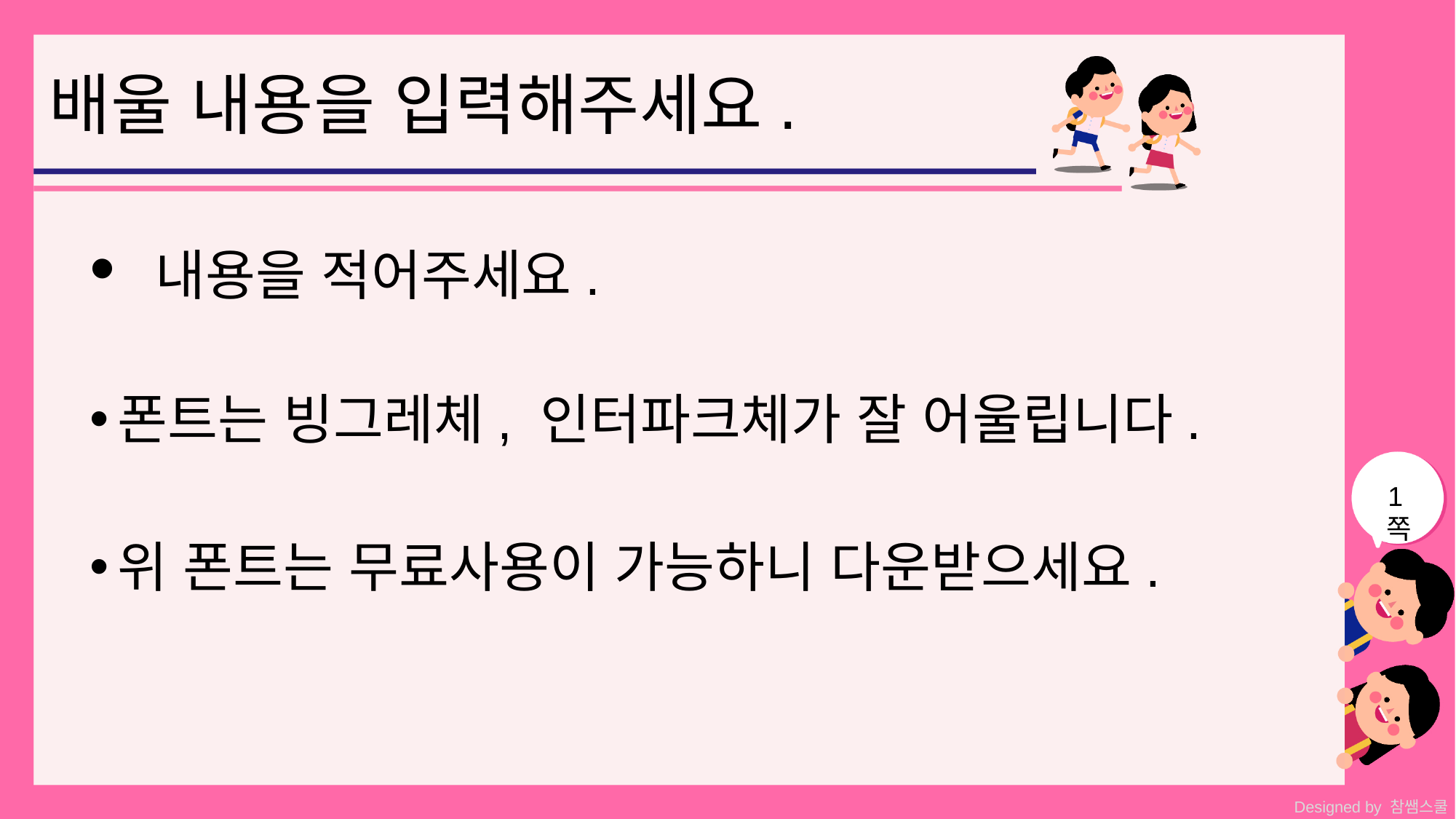

# 배울 내용을 입력해주세요.
 내용을 적어주세요.
폰트는 빙그레체, 인터파크체가 잘 어울립니다.

위 폰트는 무료사용이 가능하니 다운받으세요.

1쪽